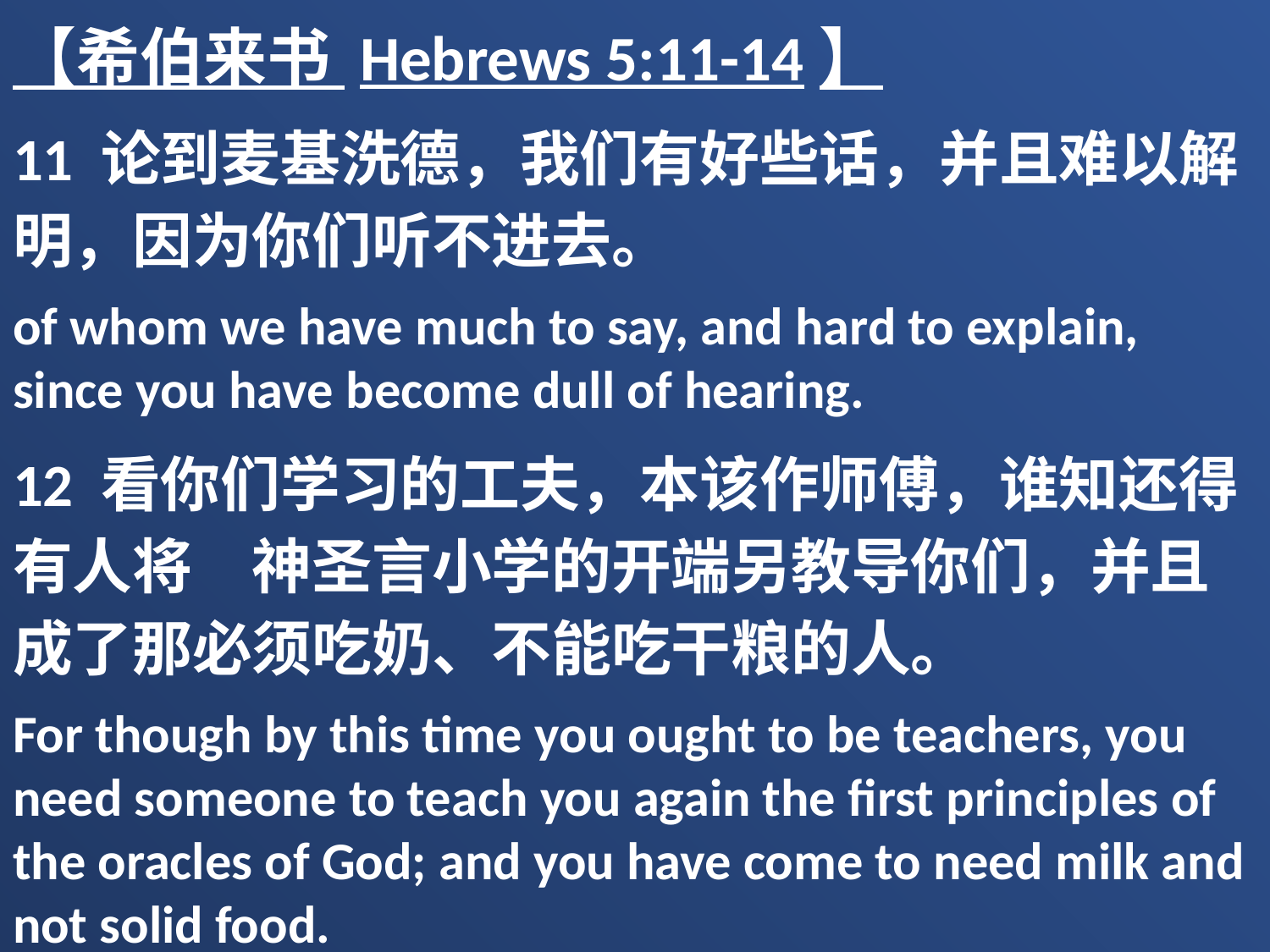

【希伯来书 Hebrews 5:11-14】
11 论到麦基洗德，我们有好些话，并且难以解明，因为你们听不进去。
of whom we have much to say, and hard to explain, since you have become dull of hearing.
12 看你们学习的工夫，本该作师傅，谁知还得有人将　神圣言小学的开端另教导你们，并且成了那必须吃奶、不能吃干粮的人。
For though by this time you ought to be teachers, you need someone to teach you again the first principles of the oracles of God; and you have come to need milk and not solid food.